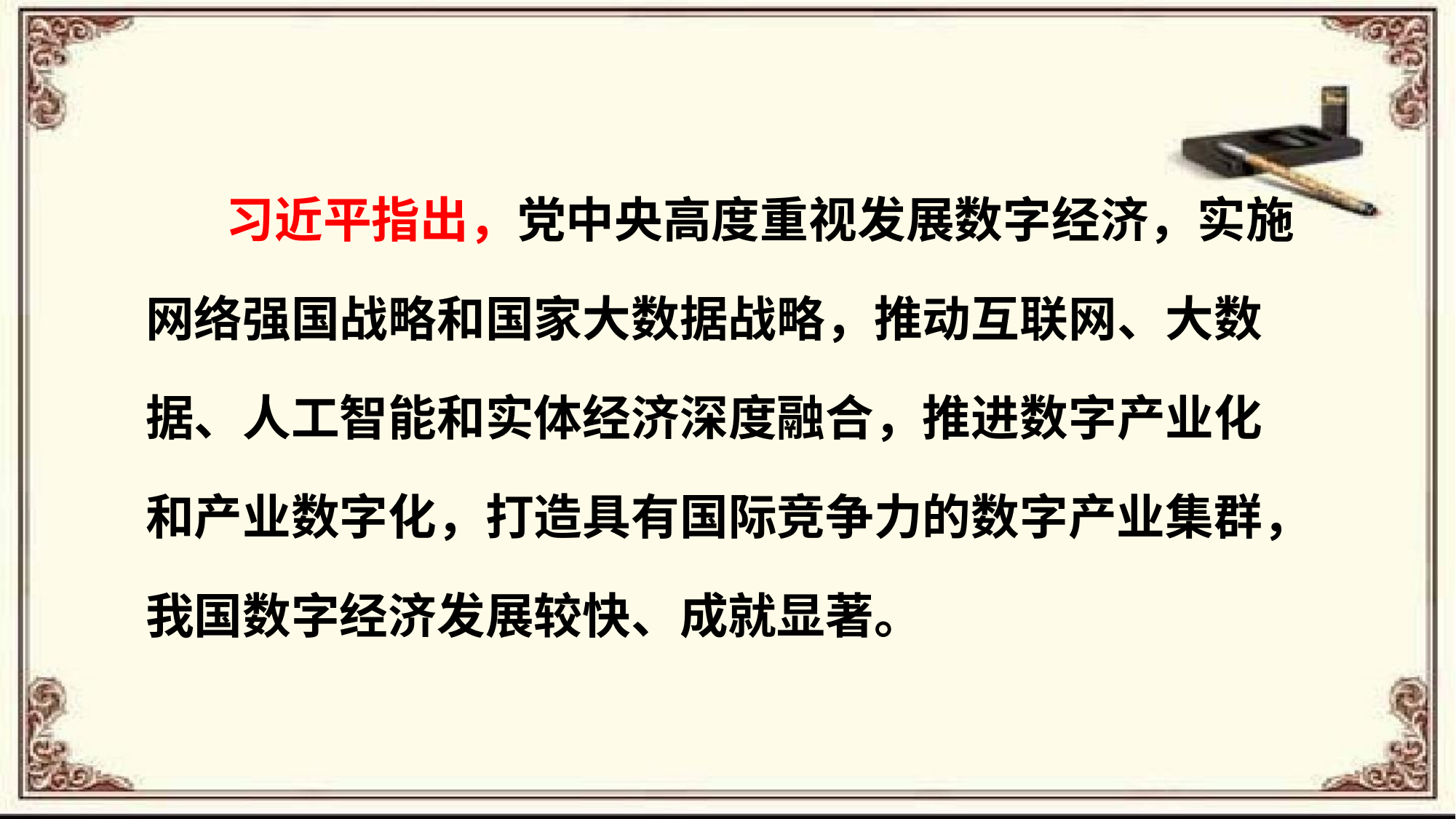

习近平指出，党中央高度重视发展数字经济，实施网络强国战略和国家大数据战略，推动互联网、大数据、人工智能和实体经济深度融合，推进数字产业化和产业数字化，打造具有国际竞争力的数字产业集群，我国数字经济发展较快、成就显著。